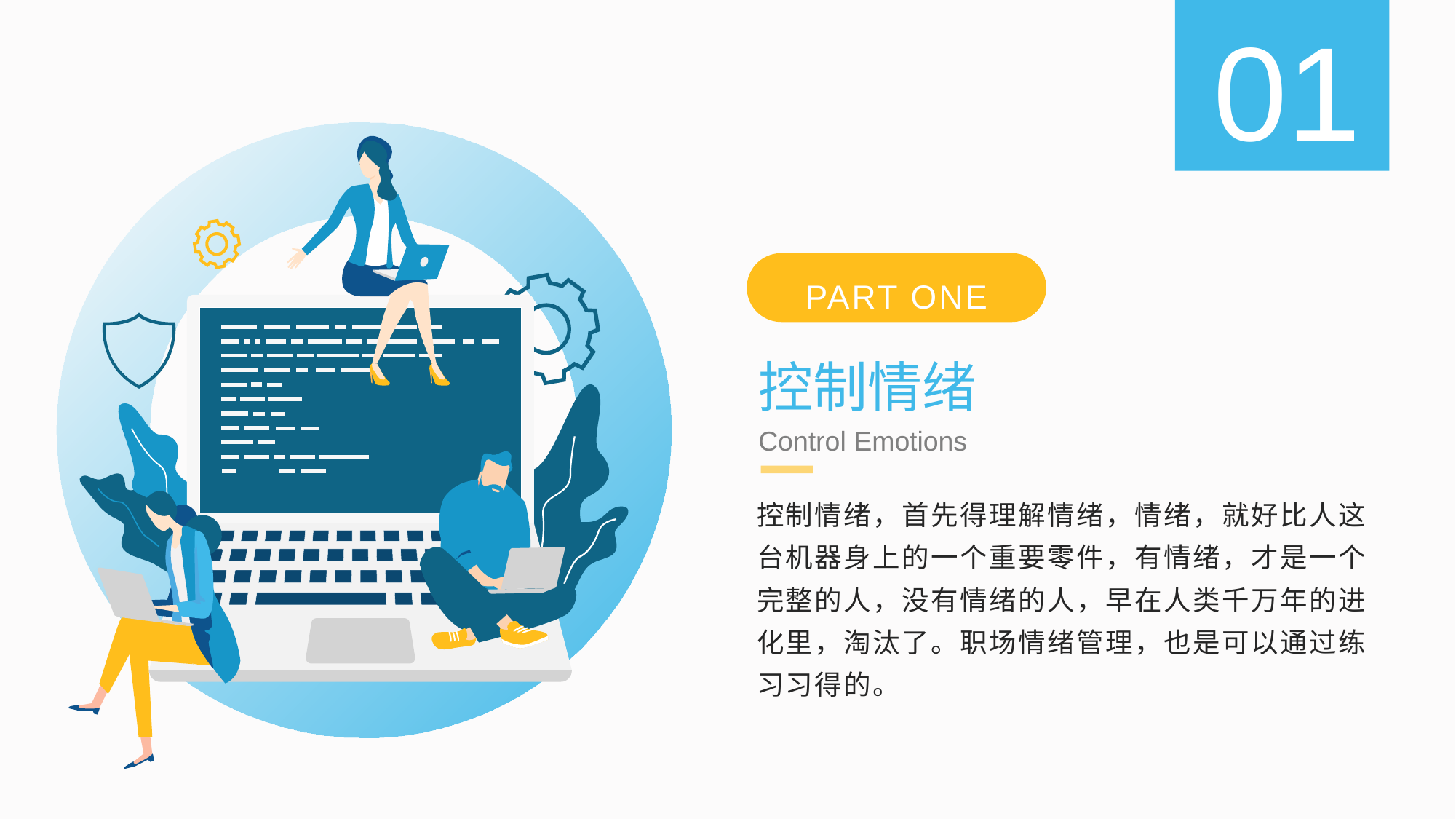

01
PART ONE
控制情绪
Control Emotions
控制情绪，首先得理解情绪，情绪，就好比人这台机器身上的一个重要零件，有情绪，才是一个完整的人，没有情绪的人，早在人类千万年的进化里，淘汰了。职场情绪管理，也是可以通过练习习得的。